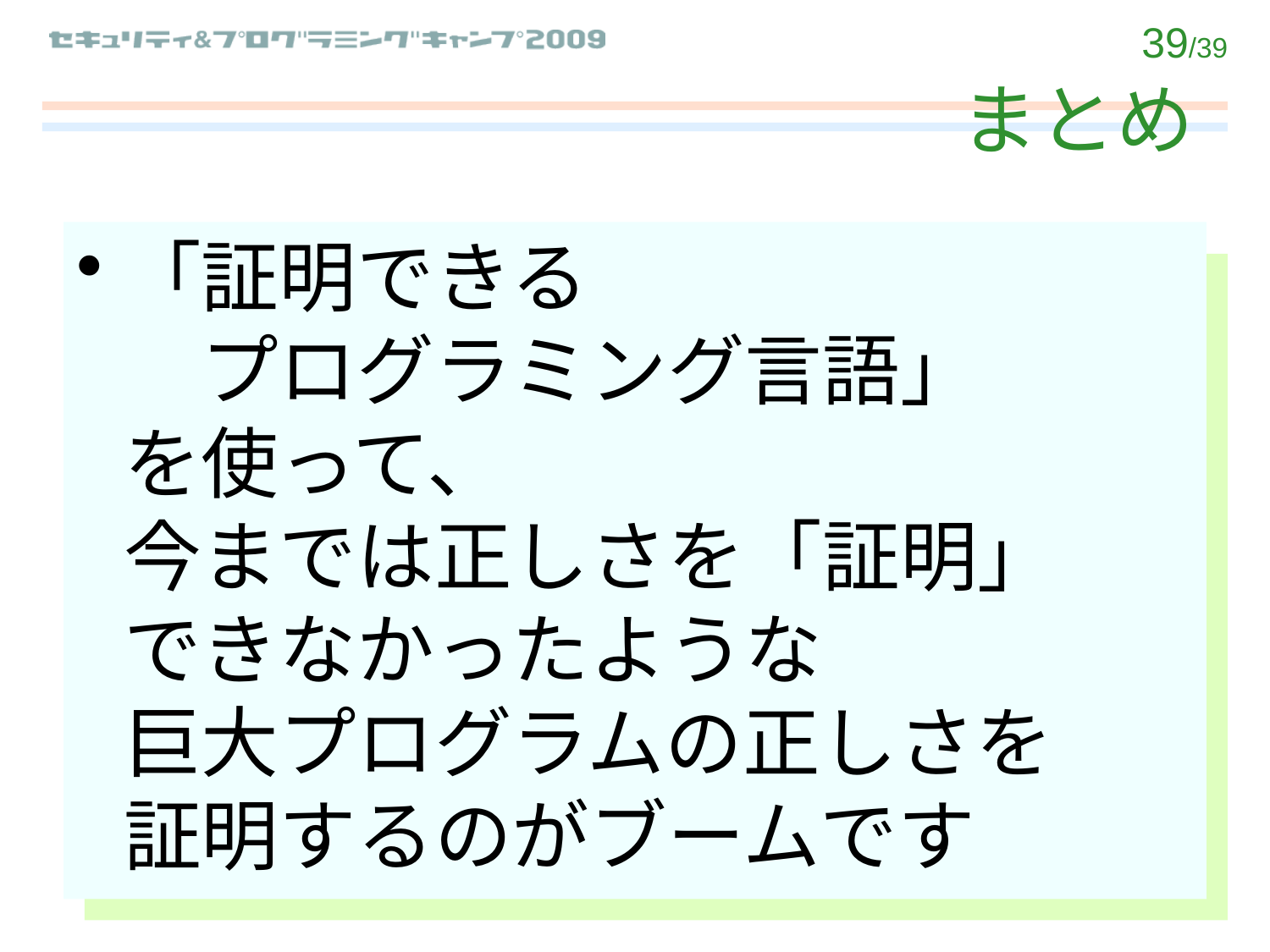

# まとめ
「証明できる
　プログラミング言語」
を使って、
今までは正しさを「証明」
できなかったような
巨大プログラムの正しさを
証明するのがブームです